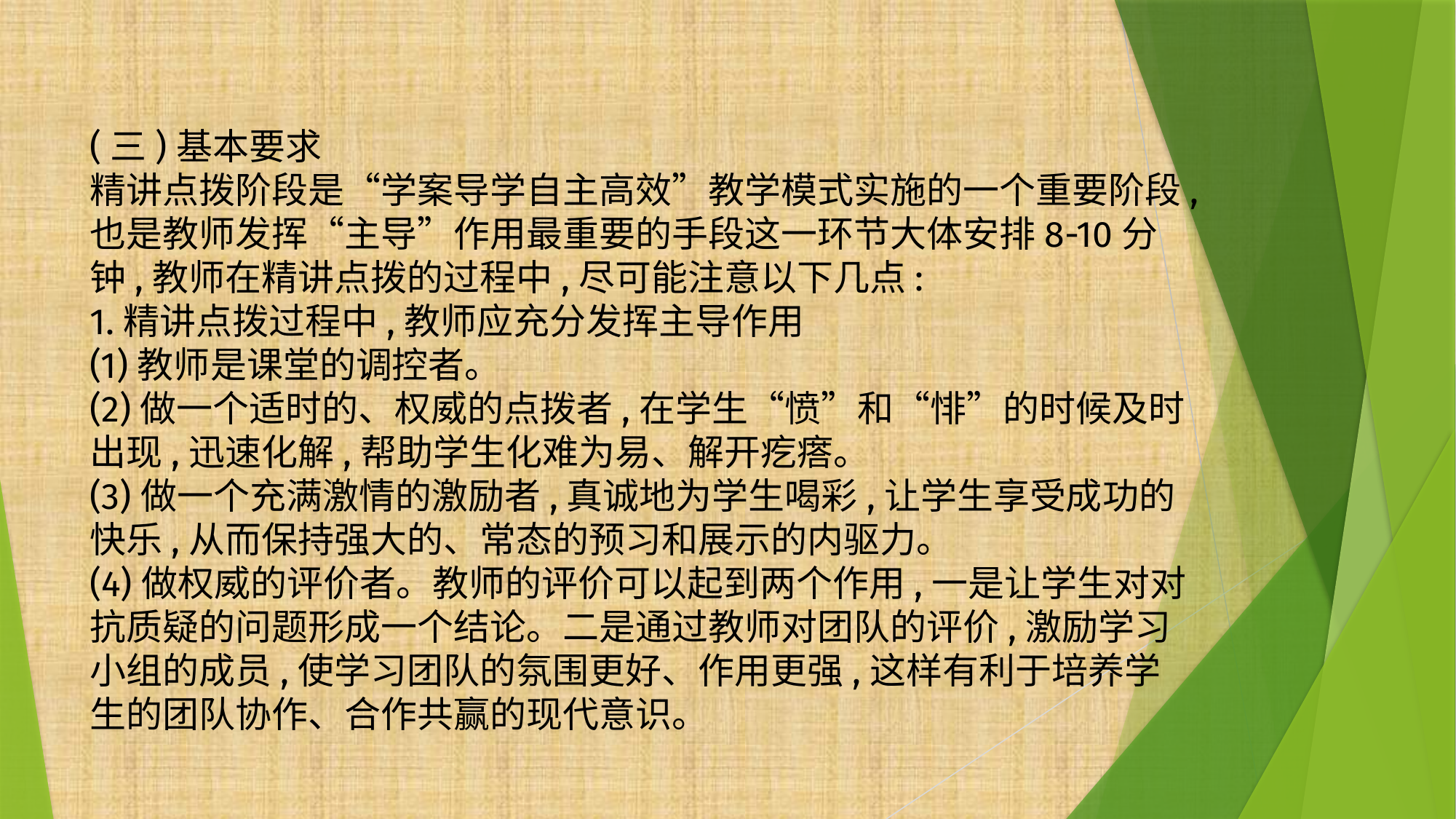

(三)基本要求
精讲点拨阶段是“学案导学自主高效”教学模式实施的一个重要阶段,也是教师发挥“主导”作用最重要的手段这一环节大体安排8-10分钟,教师在精讲点拨的过程中,尽可能注意以下几点:
1.精讲点拨过程中,教师应充分发挥主导作用
(1)教师是课堂的调控者。
(2)做一个适时的、权威的点拨者,在学生“愤”和“悱”的时候及时出现,迅速化解,帮助学生化难为易、解开疙瘩。
(3)做一个充满激情的激励者,真诚地为学生喝彩,让学生享受成功的快乐,从而保持强大的、常态的预习和展示的内驱力。
(4)做权威的评价者。教师的评价可以起到两个作用,一是让学生对对抗质疑的问题形成一个结论。二是通过教师对团队的评价,激励学习小组的成员,使学习团队的氛围更好、作用更强,这样有利于培养学生的团队协作、合作共赢的现代意识。